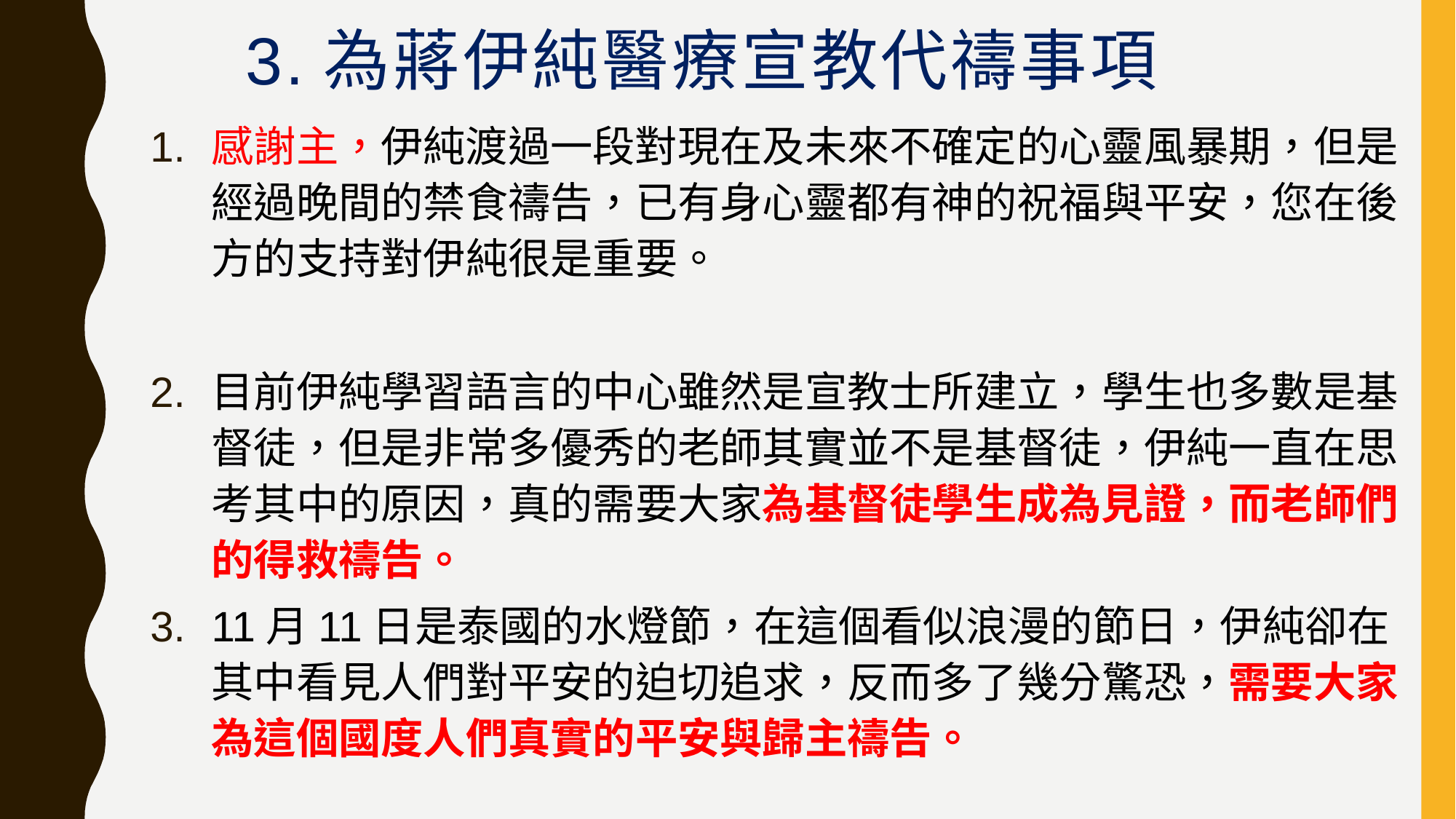

# 3.為蔣伊純醫療宣教代禱事項
感謝主，伊純渡過一段對現在及未來不確定的心靈風暴期，但是經過晚間的禁食禱告，已有身心靈都有神的祝福與平安，您在後方的支持對伊純很是重要。

目前伊純學習語言的中心雖然是宣教士所建立，學生也多數是基督徒，但是非常多優秀的老師其實並不是基督徒，伊純一直在思考其中的原因，真的需要大家為基督徒學生成為見證，而老師們的得救禱告。
11月11日是泰國的水燈節，在這個看似浪漫的節日，伊純卻在其中看見人們對平安的迫切追求，反而多了幾分驚恐，需要大家為這個國度人們真實的平安與歸主禱告。